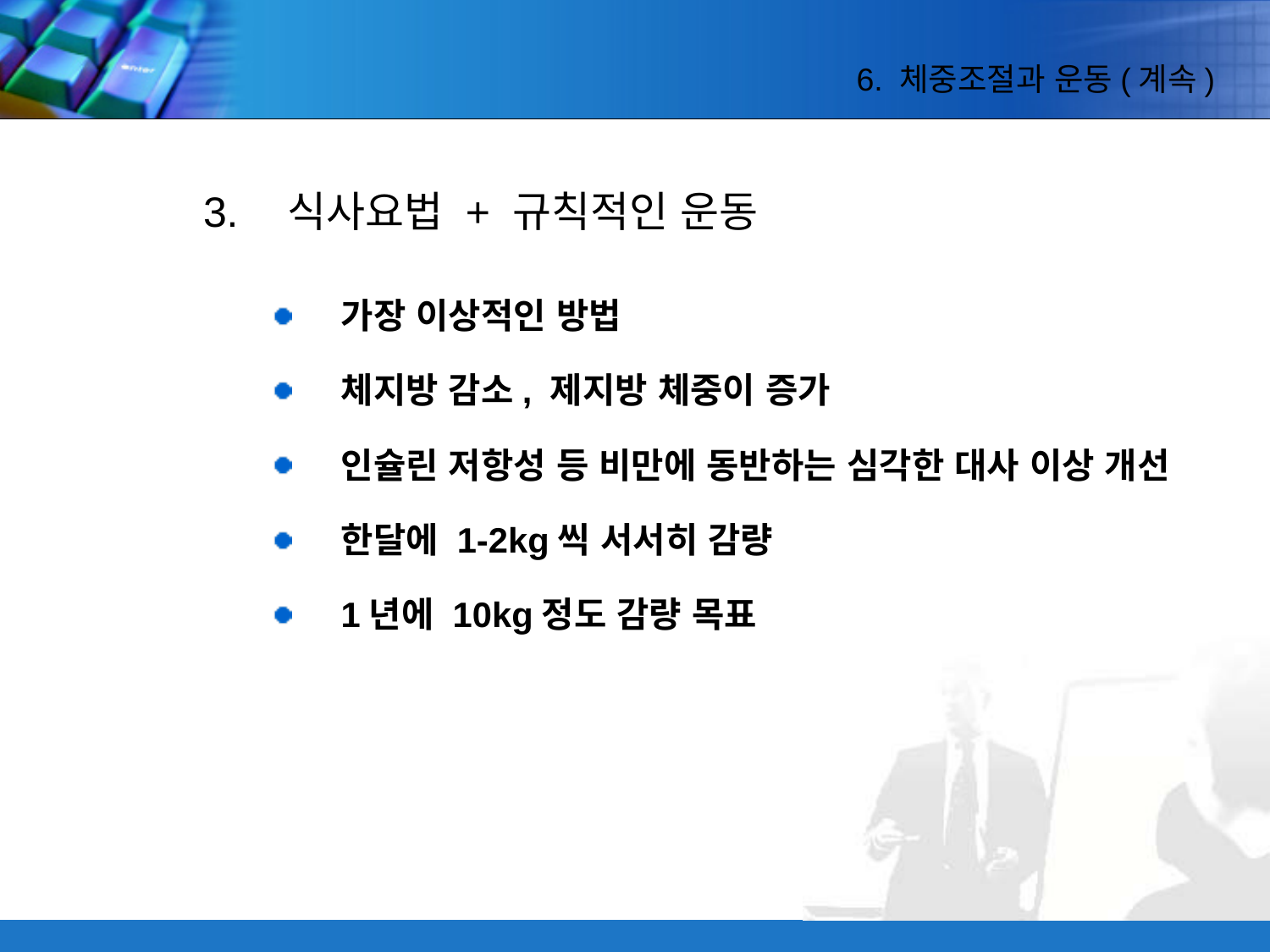

6. 체중조절과 운동(계속)
식사요법 + 규칙적인 운동
가장 이상적인 방법
체지방 감소, 제지방 체중이 증가
인슐린 저항성 등 비만에 동반하는 심각한 대사 이상 개선
한달에 1-2kg씩 서서히 감량
1년에 10kg정도 감량 목표